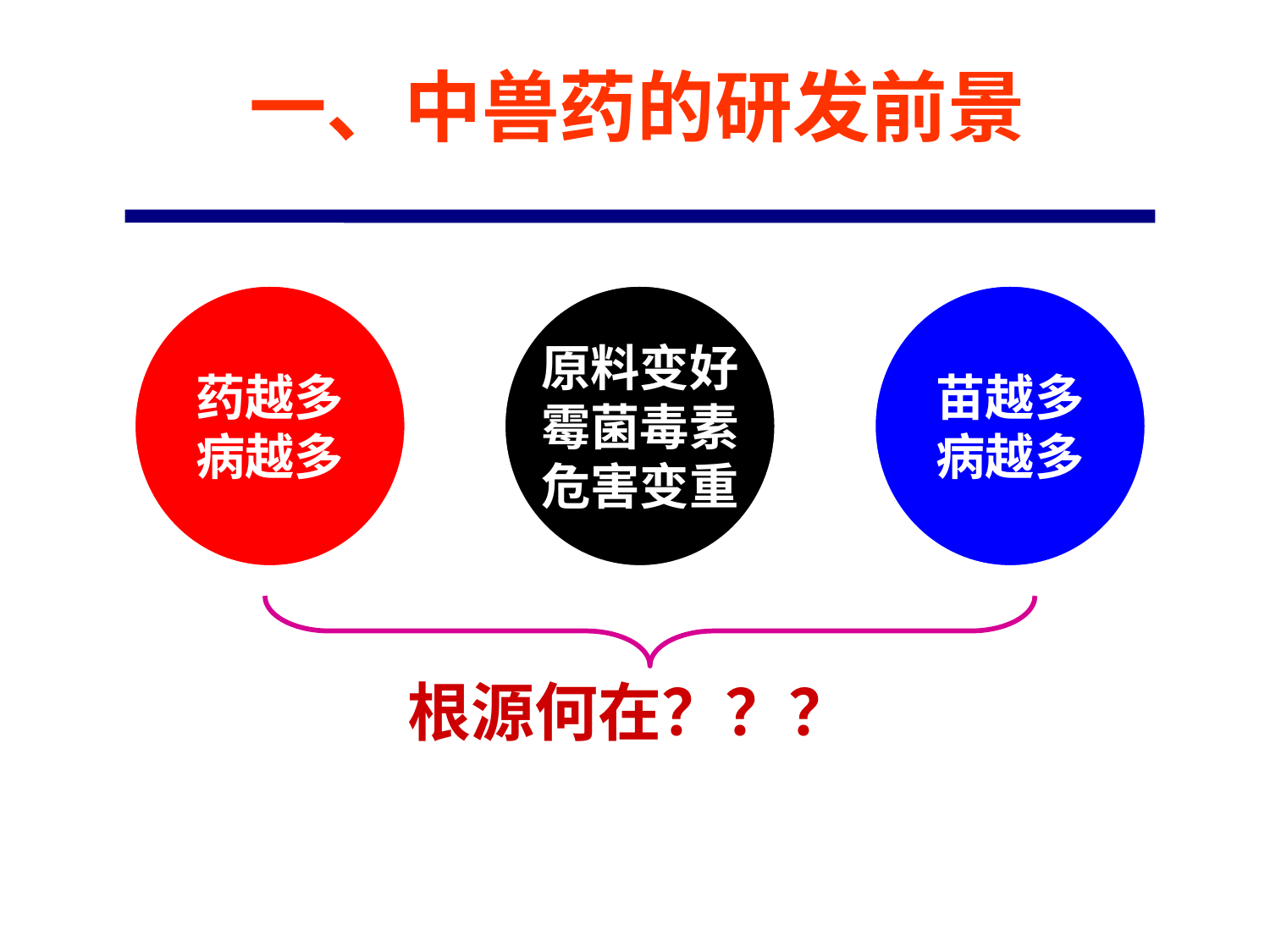

# 一、中兽药的研发前景

药越多
病越多
原料变好
霉菌毒素
危害变重
苗越多
病越多
根源何在？？？